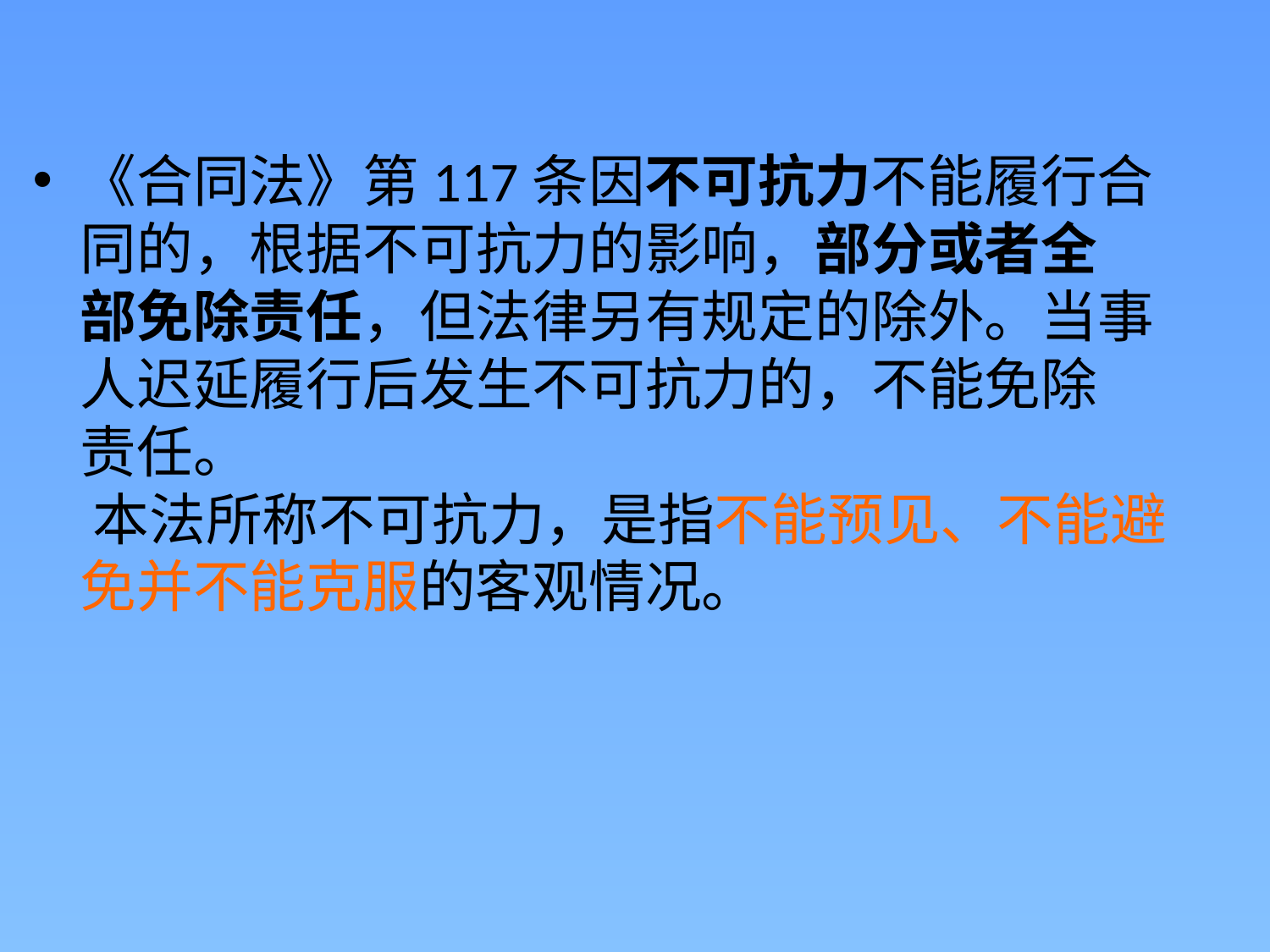

#
《合同法》第117条因不可抗力不能履行合同的，根据不可抗力的影响，部分或者全
部免除责任，但法律另有规定的除外。当事人迟延履行后发生不可抗力的，不能免除
责任。
 本法所称不可抗力，是指不能预见、不能避免并不能克服的客观情况。